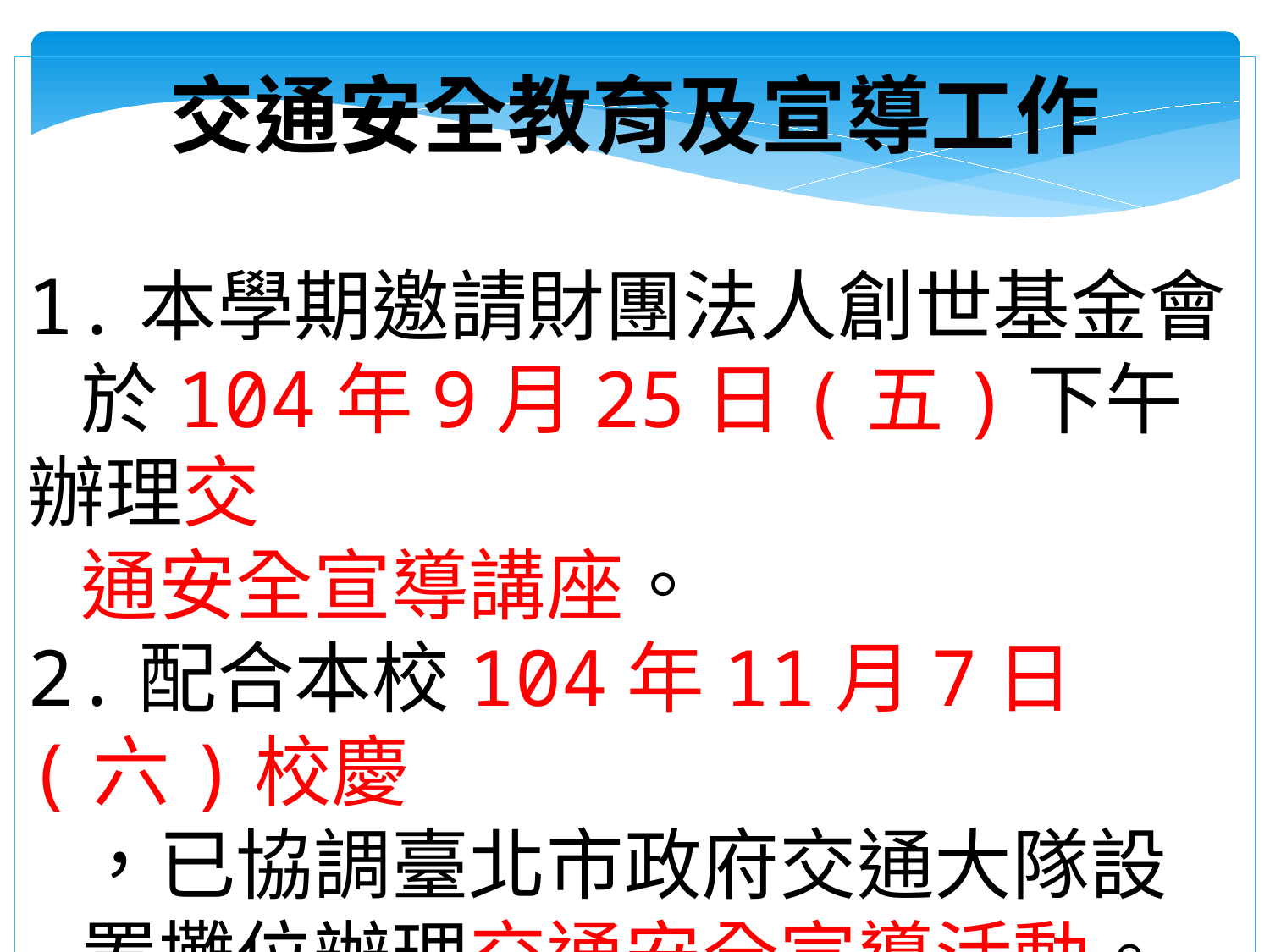

交通安全教育及宣導工作

1.本學期邀請財團法人創世基金會
  於104年9月25日(五)下午辦理交
  通安全宣導講座。
2.配合本校104年11月7日(六)校慶
  ，已協調臺北市政府交通大隊設
  置攤位辦理交通安全宣導活動。